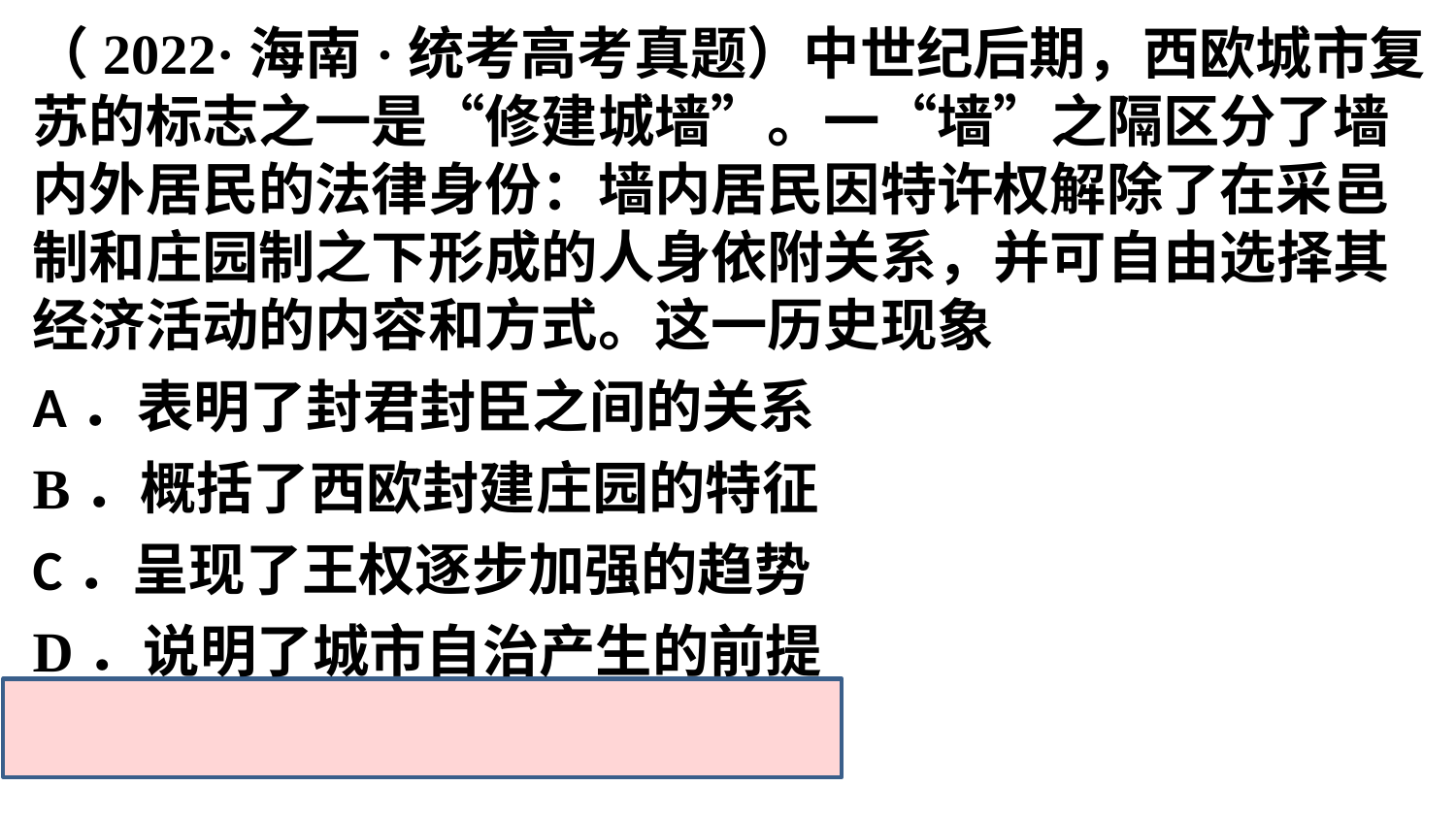

（2022·海南·统考高考真题）中世纪后期，西欧城市复苏的标志之一是“修建城墙”。一“墙”之隔区分了墙内外居民的法律身份：墙内居民因特许权解除了在采邑制和庄园制之下形成的人身依附关系，并可自由选择其经济活动的内容和方式。这一历史现象A．表明了封君封臣之间的关系
B．概括了西欧封建庄园的特征C．呈现了王权逐步加强的趋势
D．说明了城市自治产生的前提